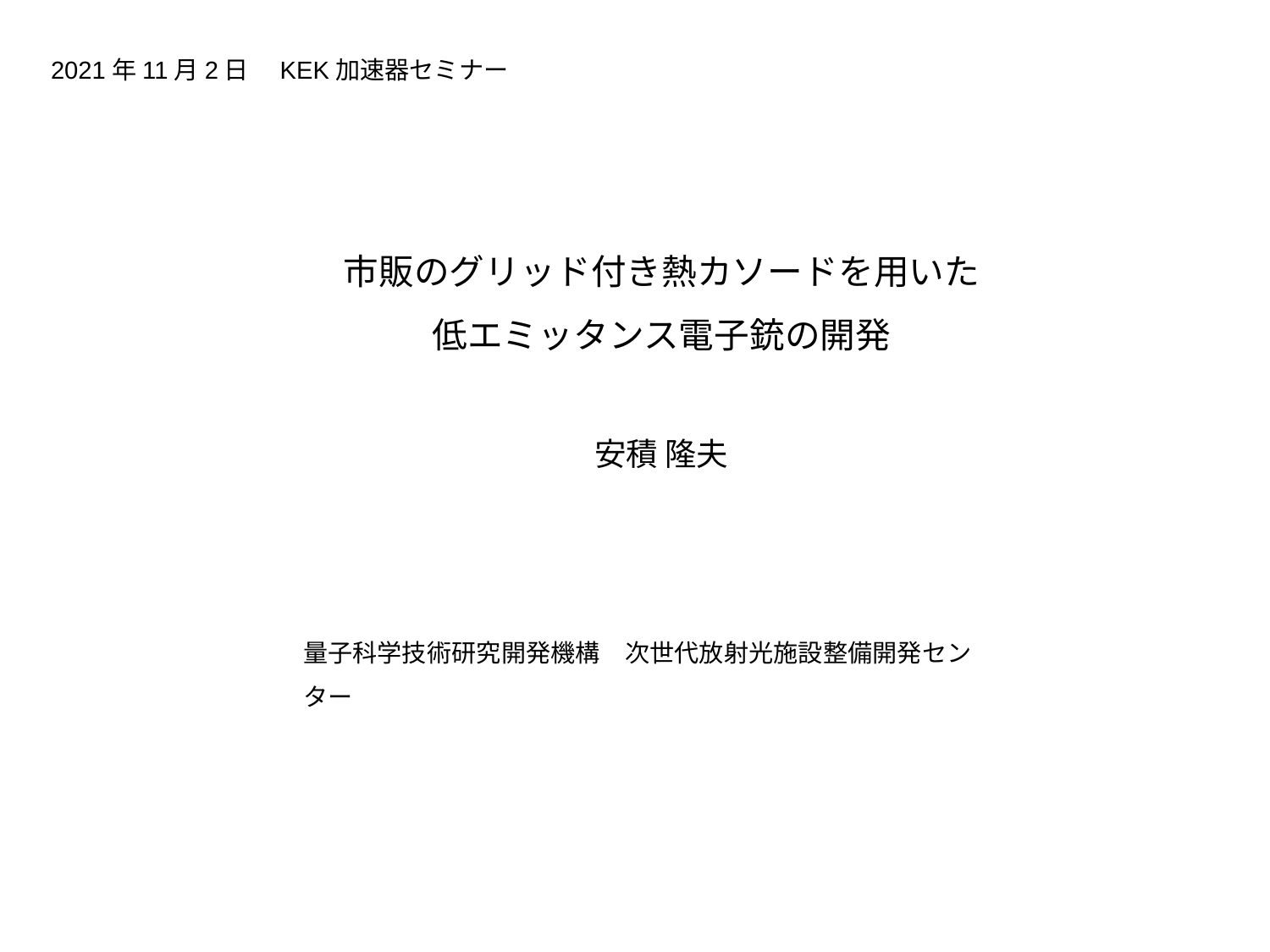

2021年11月2日　KEK加速器セミナー
市販のグリッド付き熱カソードを用いた
低エミッタンス電子銃の開発
安積 隆夫
量子科学技術研究開発機構　次世代放射光施設整備開発センター